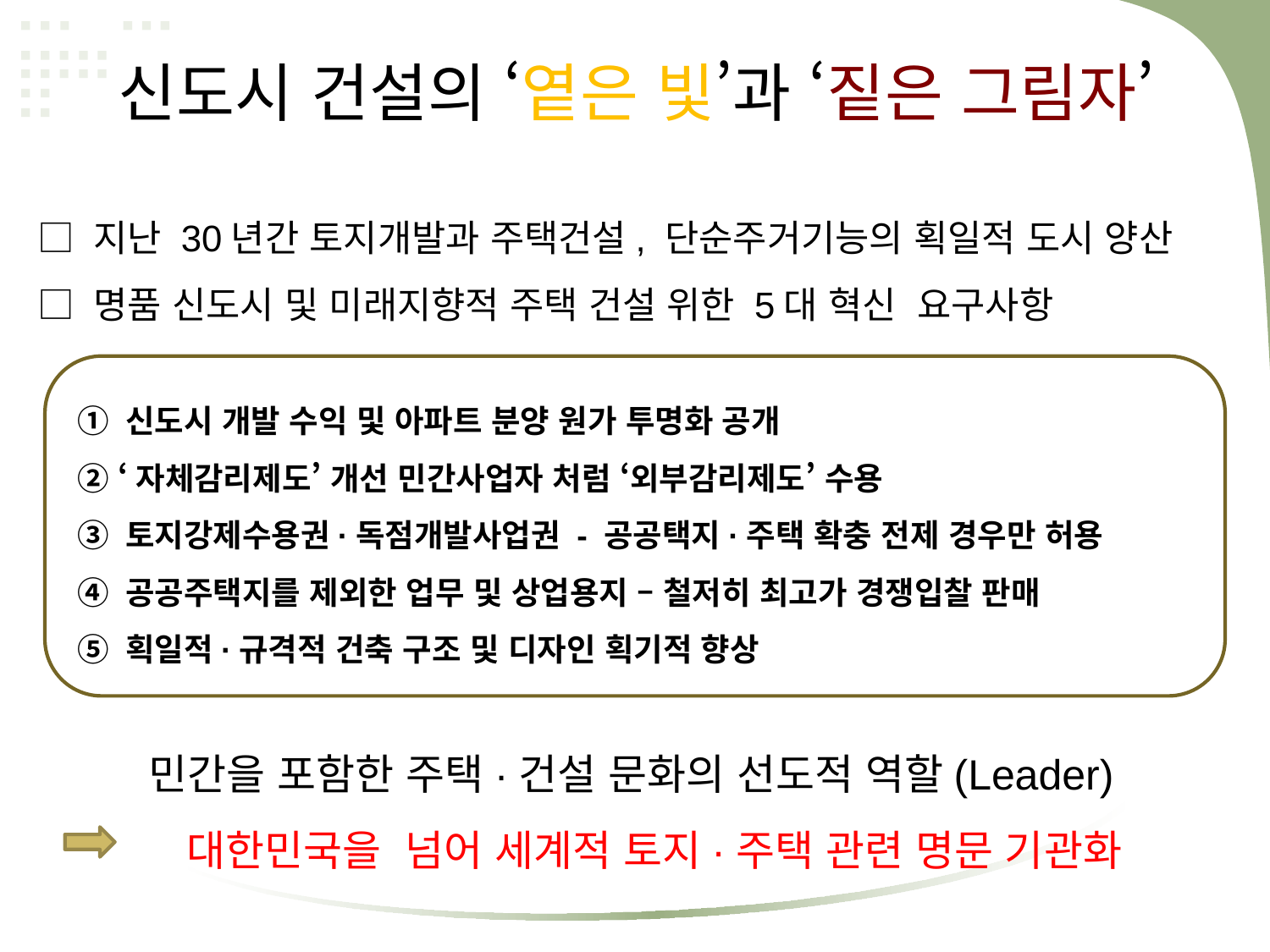

신도시 건설의 ‘옅은 빛’과 ‘짙은 그림자’
□ 지난 30년간 토지개발과 주택건설, 단순주거기능의 획일적 도시 양산
□ 명품 신도시 및 미래지향적 주택 건설 위한 5대 혁신  요구사항

① 신도시 개발 수익 및 아파트 분양 원가 투명화 공개
② ‘자체감리제도’ 개선 민간사업자 처럼 ‘외부감리제도’ 수용
③ 토지강제수용권·독점개발사업권 - 공공택지·주택 확충 전제 경우만 허용
④ 공공주택지를 제외한 업무 및 상업용지 – 철저히 최고가 경쟁입찰 판매
⑤ 획일적·규격적 건축 구조 및 디자인 획기적 향상

민간을 포함한 주택·건설 문화의 선도적 역할(Leader)
   대한민국을  넘어 세계적 토지·주택 관련 명문 기관화